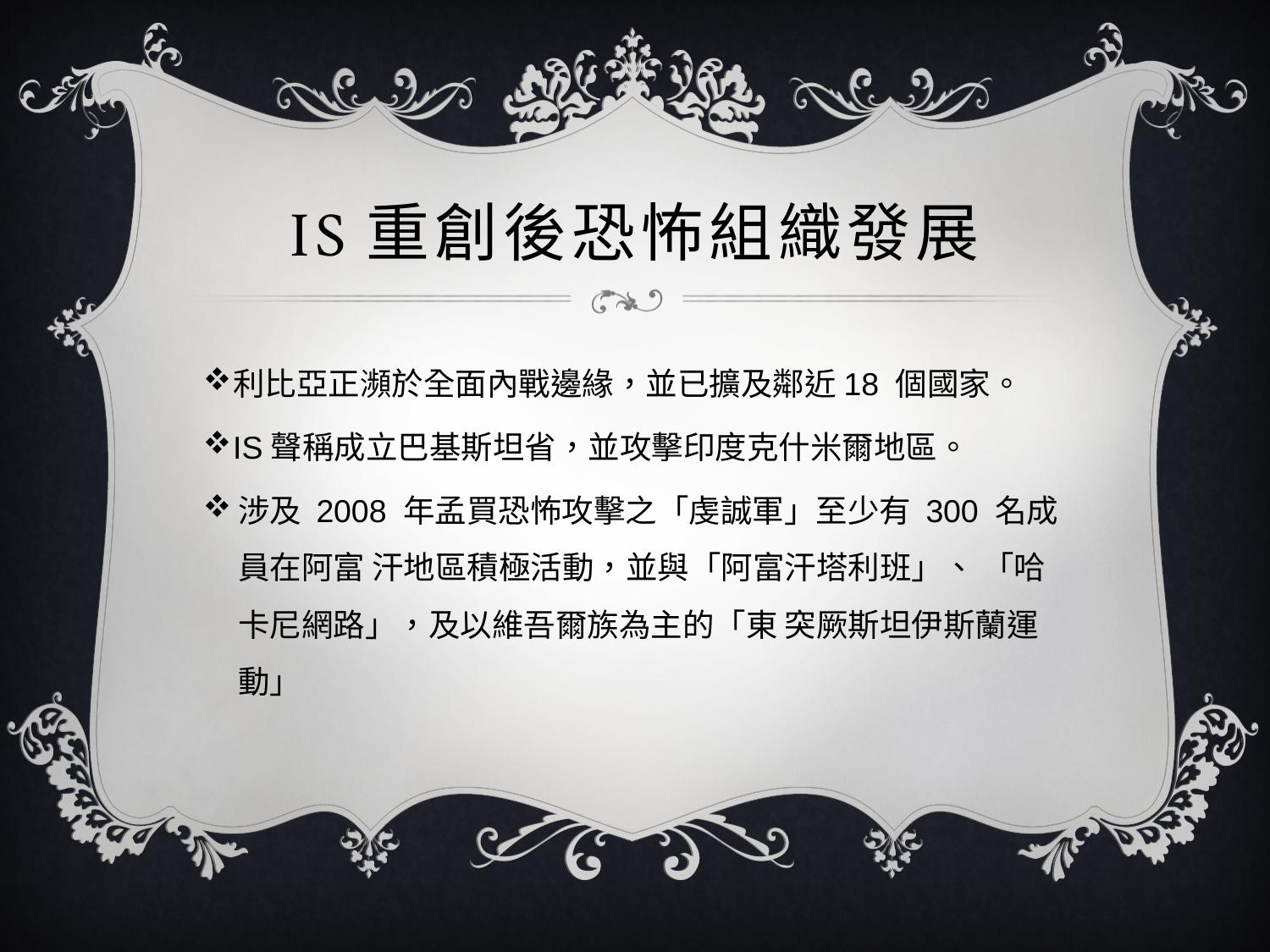

IS重創後恐怖組織發展
利比亞正瀕於全面內戰邊緣，並已擴及鄰近18 個國家。
IS聲稱成立巴基斯坦省，並攻擊印度克什米爾地區。
涉及 2008 年孟買恐怖攻擊之「虔誠軍」至少有 300 名成員在阿富 汗地區積極活動，並與「阿富汗塔利班」、 「哈卡尼網路」，及以維吾爾族為主的「東 突厥斯坦伊斯蘭運動」